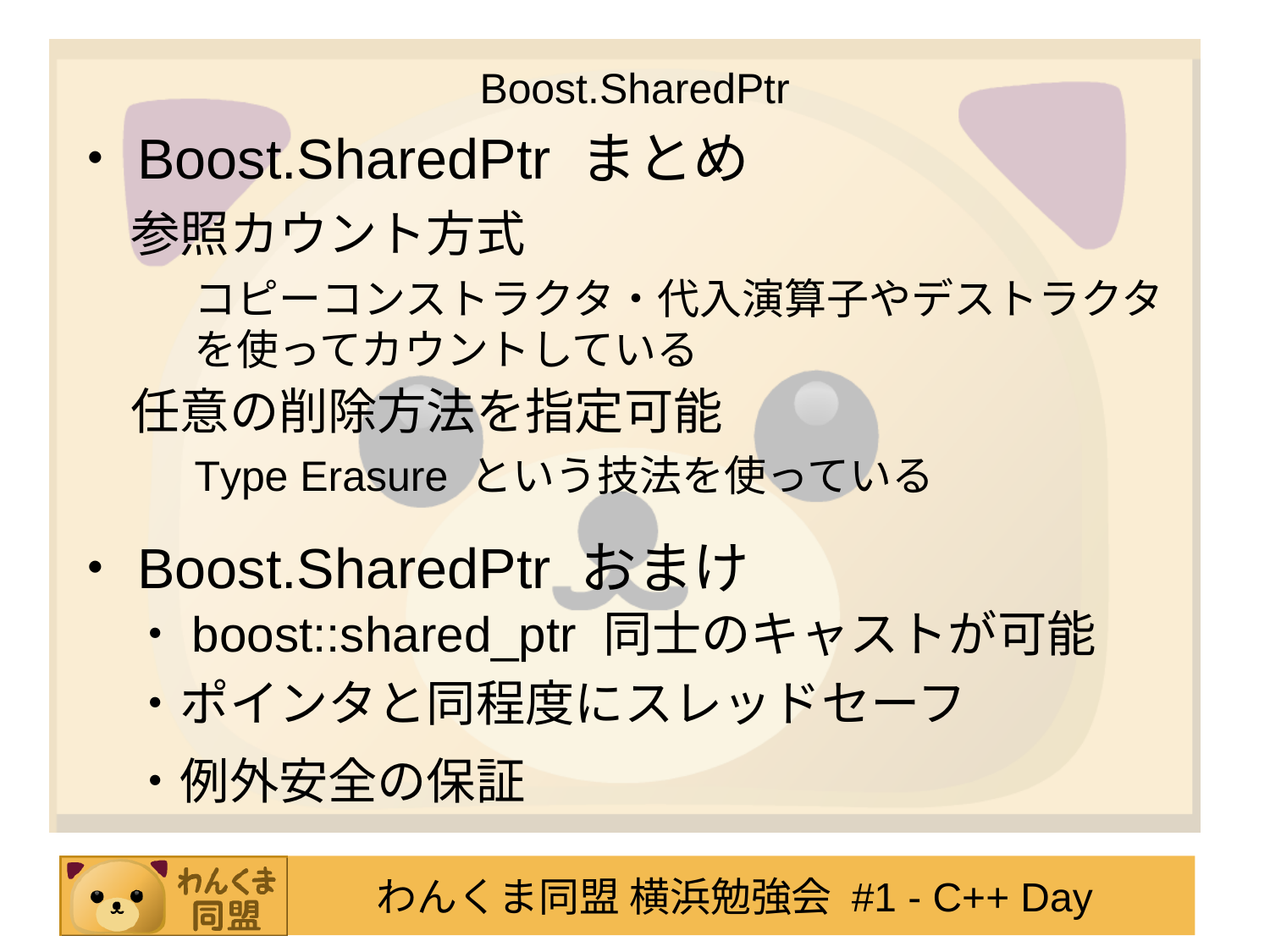

Boost.SharedPtr
・Boost.SharedPtr まとめ
参照カウント方式
コピーコンストラクタ・代入演算子やデストラクタを使ってカウントしている
任意の削除方法を指定可能
Type Erasure という技法を使っている
・Boost.SharedPtr おまけ
・boost::shared_ptr 同士のキャストが可能
・ポインタと同程度にスレッドセーフ
・例外安全の保証